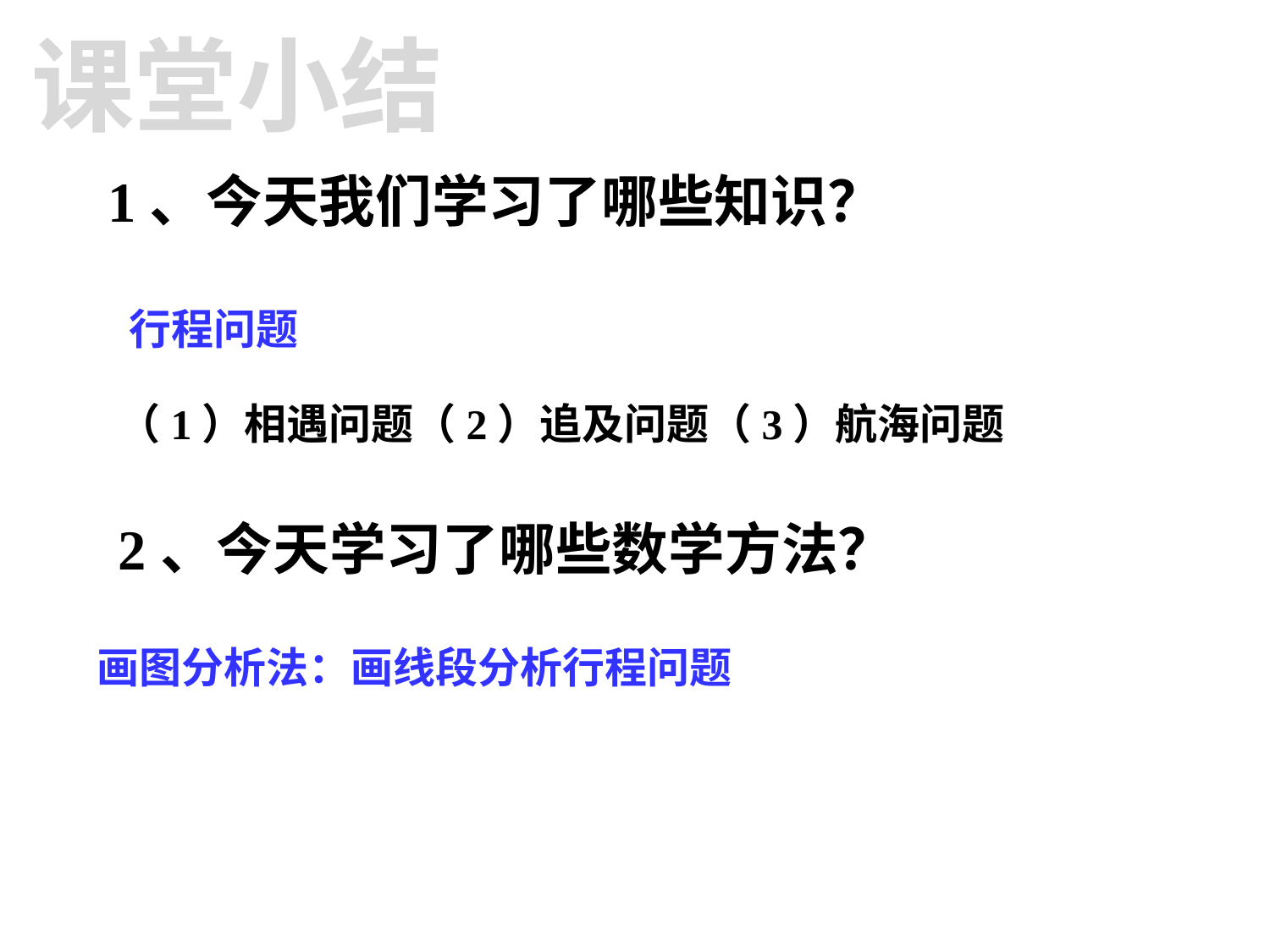

课堂小结

1、今天我们学习了哪些知识？
行程问题
（1）相遇问题（2）追及问题（3）航海问题
2、今天学习了哪些数学方法？
画图分析法：画线段分析行程问题